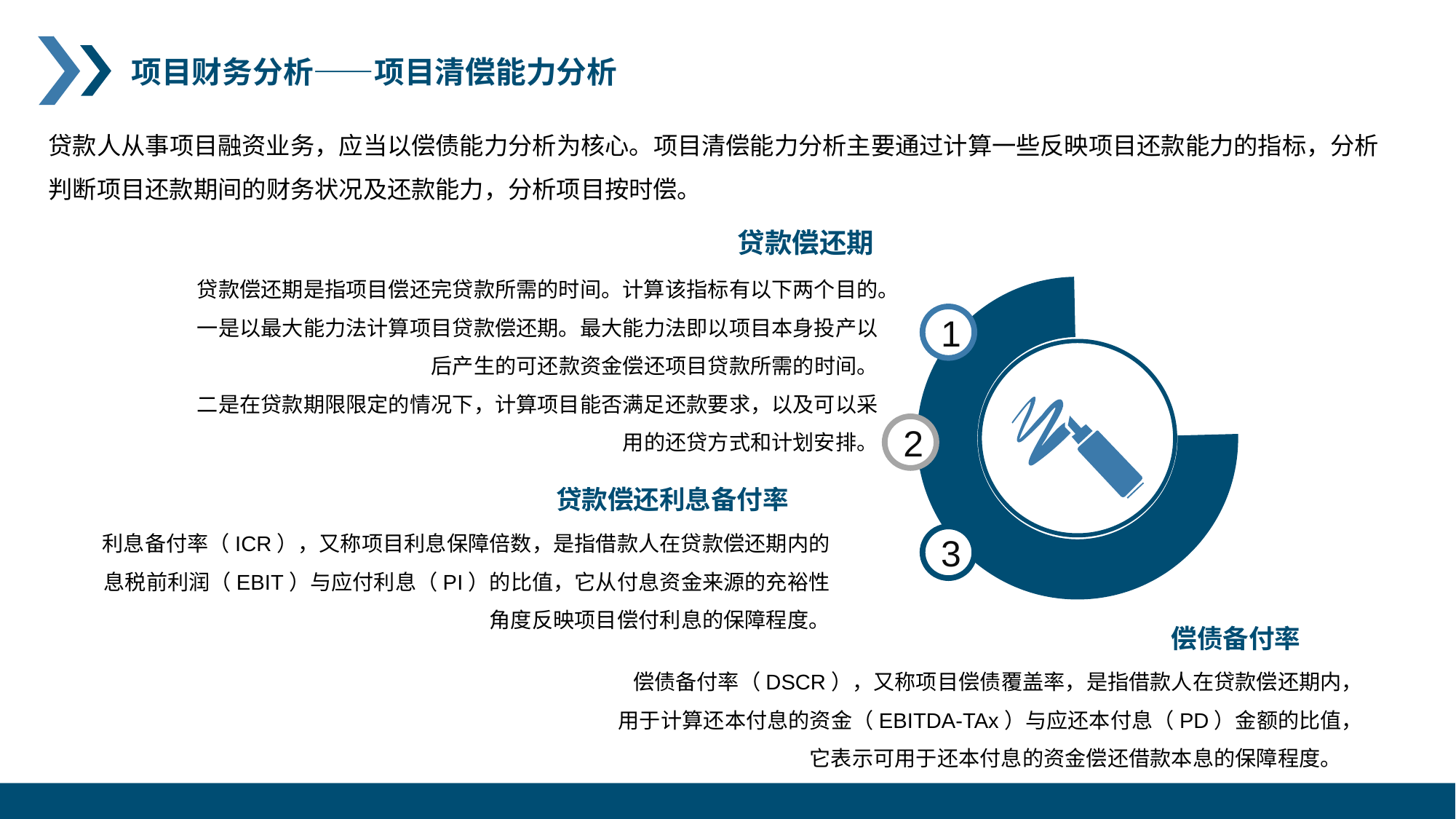

项目财务分析——项目清偿能力分析
贷款人从事项目融资业务，应当以偿债能力分析为核心。项目清偿能力分析主要通过计算一些反映项目还款能力的指标，分析判断项目还款期间的财务状况及还款能力，分析项目按时偿。
贷款偿还期
贷款偿还期是指项目偿还完贷款所需的时间。计算该指标有以下两个目的。
一是以最大能力法计算项目贷款偿还期。最大能力法即以项目本身投产以后产生的可还款资金偿还项目贷款所需的时间。
二是在贷款期限限定的情况下，计算项目能否满足还款要求，以及可以采用的还贷方式和计划安排。

1

2
3
贷款偿还利息备付率
利息备付率（ICR），又称项目利息保障倍数，是指借款人在贷款偿还期内的息税前利润（EBIT）与应付利息（PI）的比值，它从付息资金来源的充裕性角度反映项目偿付利息的保障程度。
偿债备付率
偿债备付率（DSCR），又称项目偿债覆盖率，是指借款人在贷款偿还期内，用于计算还本付息的资金（EBITDA-TAx）与应还本付息（PD）金额的比值，它表示可用于还本付息的资金偿还借款本息的保障程度。